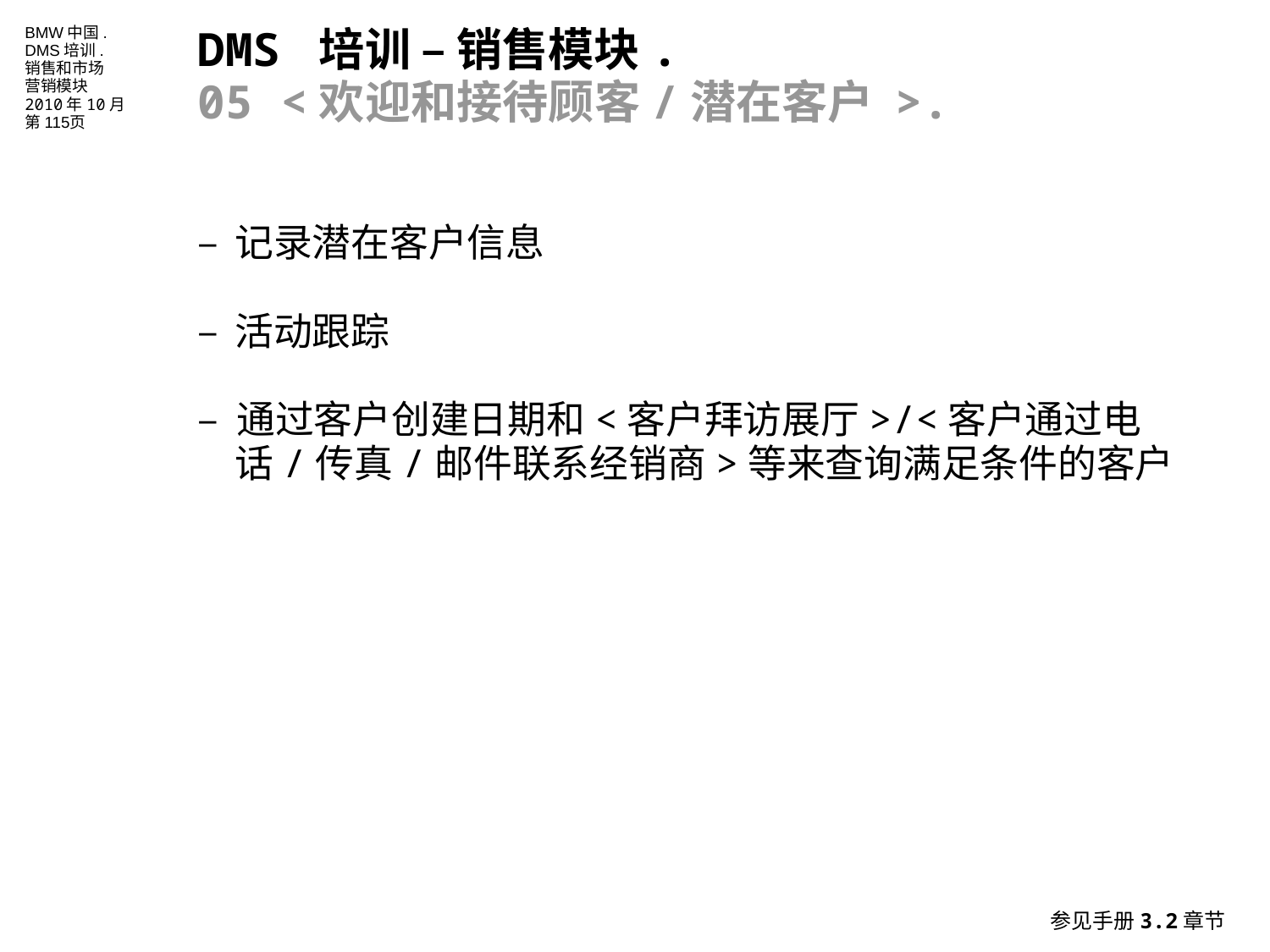

DMS 培训 – 销售模块.
05 <欢迎和接待顾客/潜在客户 >.
–	记录潜在客户信息

–	活动跟踪

– 通过客户创建日期和<客户拜访展厅>/<客户通过电话/传真/邮件联系经销商>等来查询满足条件的客户

参见手册3.2章节